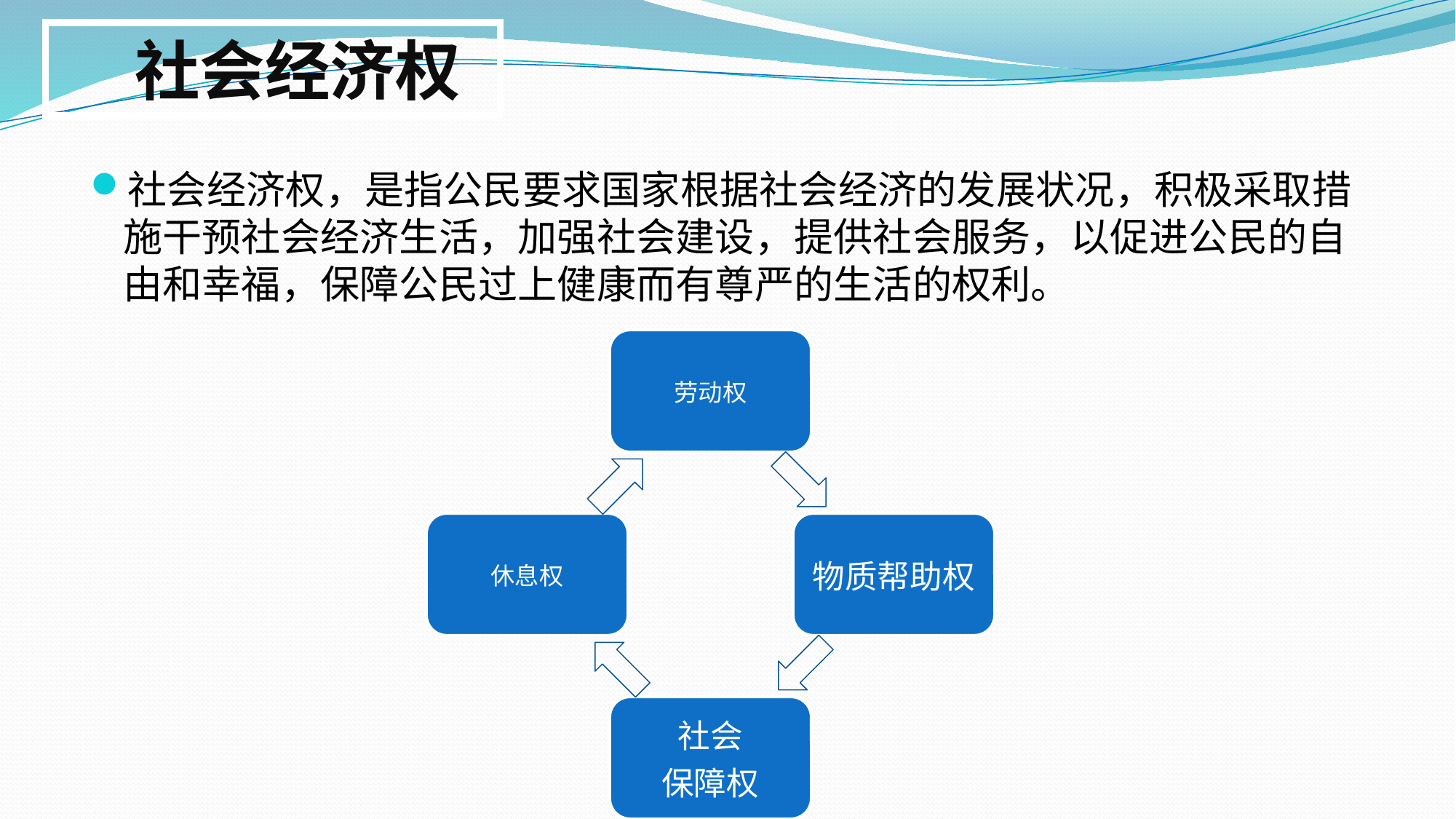

社会经济权
社会经济权，是指公民要求国家根据社会经济的发展状况，积极采取措施干预社会经济生活，加强社会建设，提供社会服务，以促进公民的自由和幸福，保障公民过上健康而有尊严的生活的权利。
劳动权
休息权
社会
保障权
物质帮助权